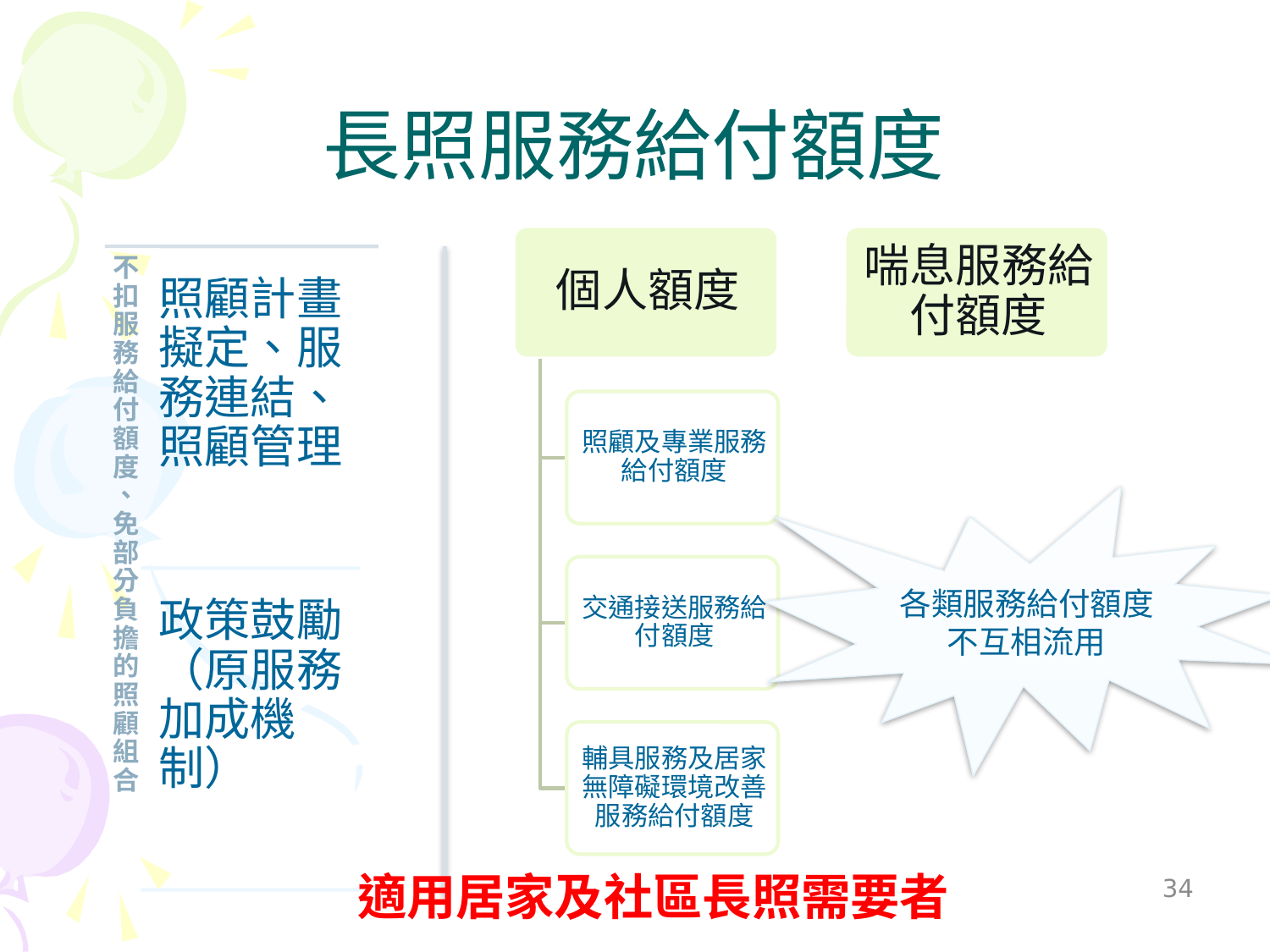

# 長照服務給付額度
個人額度
照顧及專業服務給付額度
交通接送服務給付額度
輔具服務及居家無障礙環境改善服務給付額度
喘息服務給付額度
不扣服務給付額度、免部分負擔的照顧組合
照顧計畫擬定、服務連結、照顧管理
政策鼓勵（原服務加成機制）
各類服務給付額度不互相流用
適用居家及社區長照需要者
34